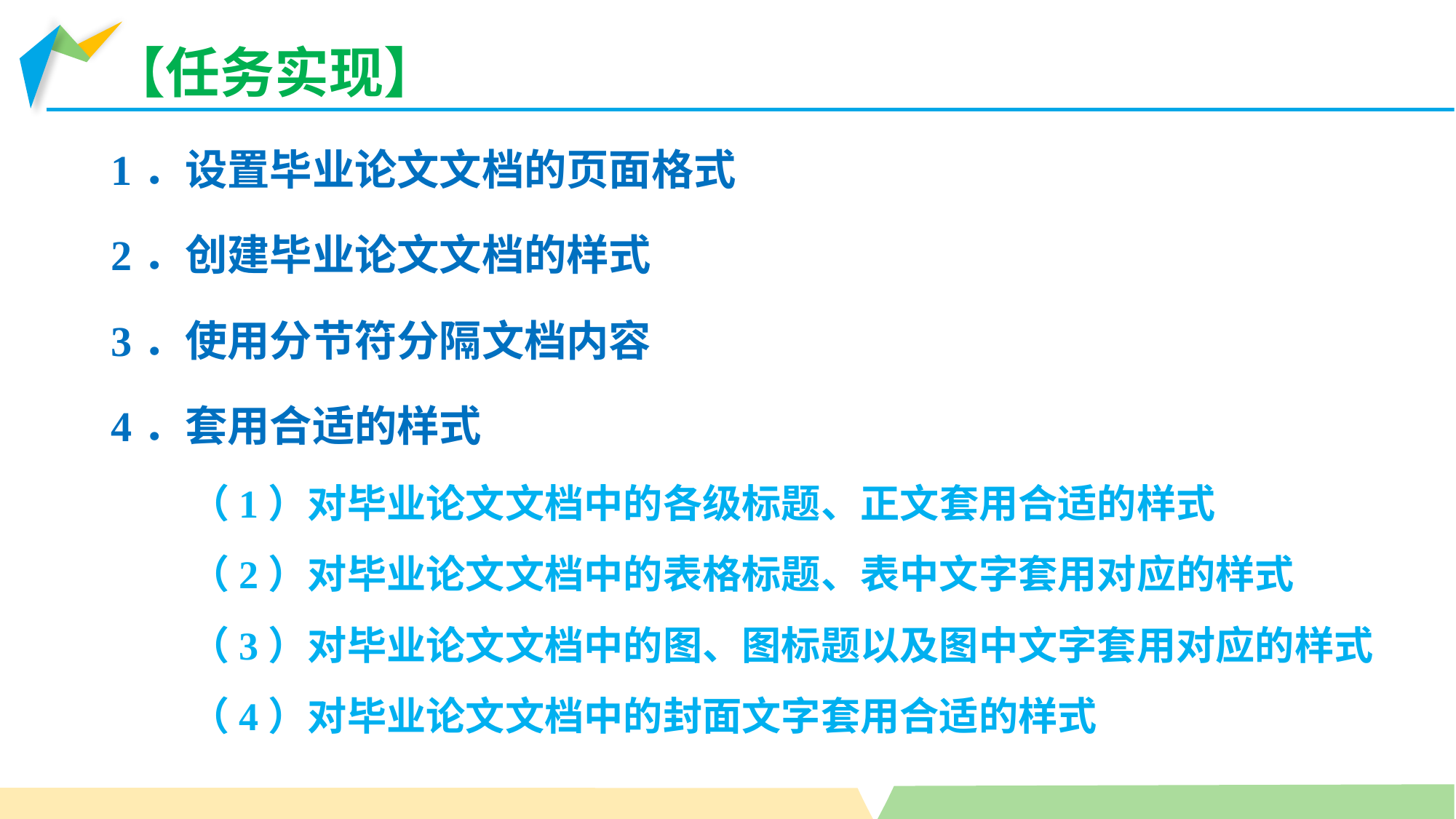

【任务实现】
1．设置毕业论文文档的页面格式
2．创建毕业论文文档的样式
3．使用分节符分隔文档内容
4．套用合适的样式
（1）对毕业论文文档中的各级标题、正文套用合适的样式
（2）对毕业论文文档中的表格标题、表中文字套用对应的样式
（3）对毕业论文文档中的图、图标题以及图中文字套用对应的样式
（4）对毕业论文文档中的封面文字套用合适的样式